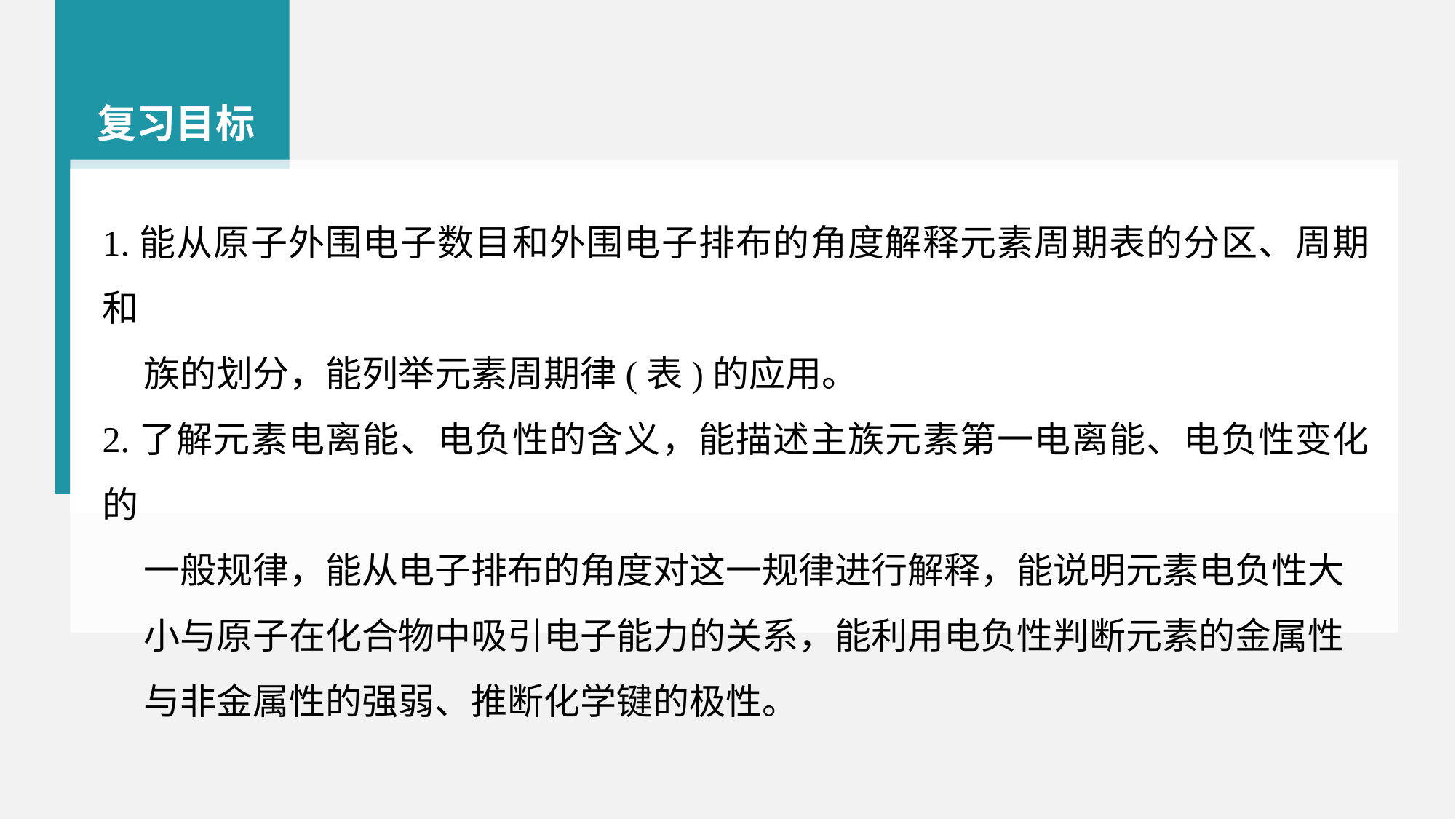

复习目标

1.能从原子外围电子数目和外围电子排布的角度解释元素周期表的分区、周期和
    族的划分，能列举元素周期律(表)的应用。
2.了解元素电离能、电负性的含义，能描述主族元素第一电离能、电负性变化的
    一般规律，能从电子排布的角度对这一规律进行解释，能说明元素电负性大
    小与原子在化合物中吸引电子能力的关系，能利用电负性判断元素的金属性
    与非金属性的强弱、推断化学键的极性。